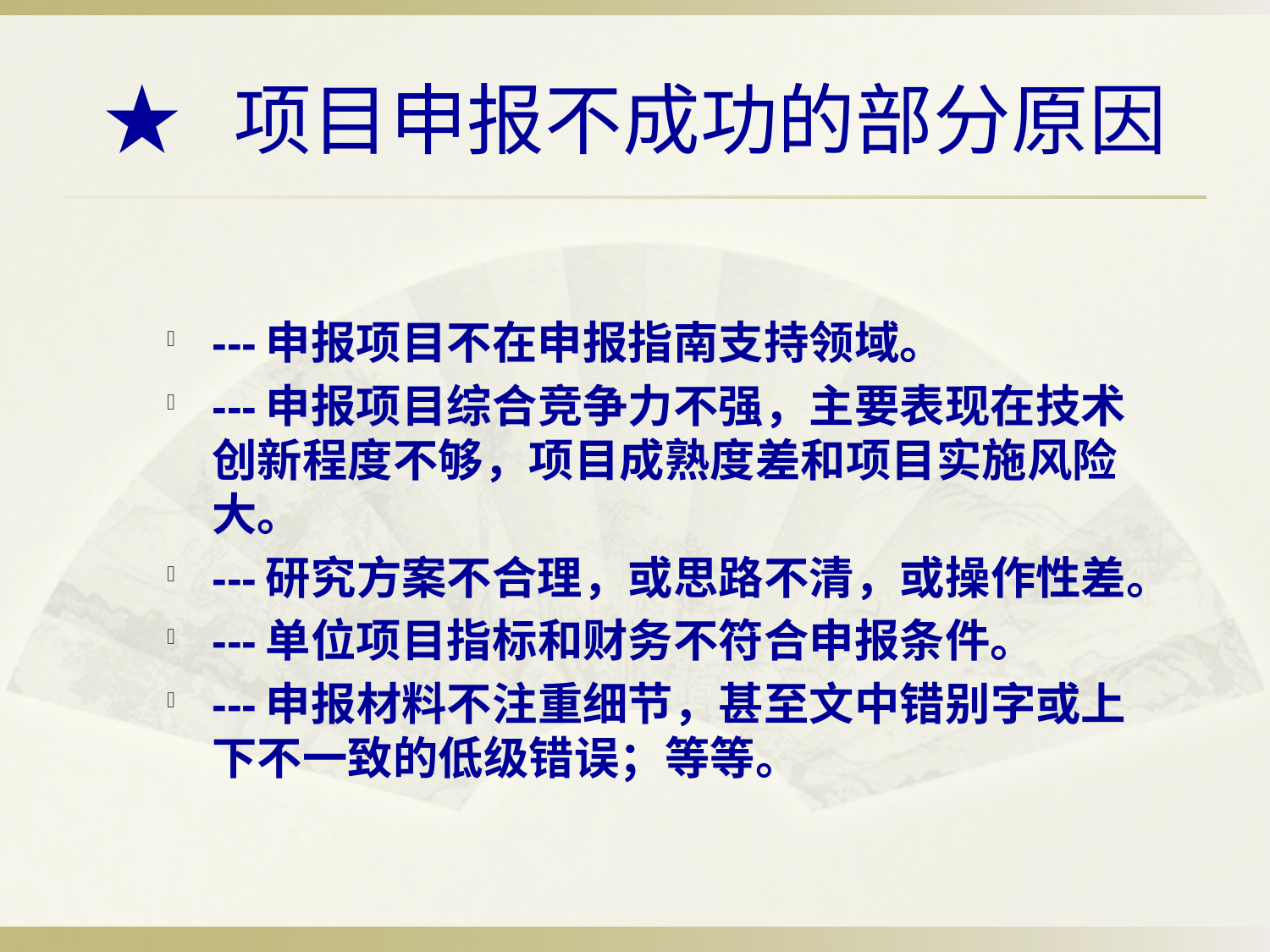

# ★  项目申报不成功的部分原因
---申报项目不在申报指南支持领域。
---申报项目综合竞争力不强，主要表现在技术创新程度不够，项目成熟度差和项目实施风险大。
---研究方案不合理，或思路不清，或操作性差。
---单位项目指标和财务不符合申报条件。
---申报材料不注重细节，甚至文中错别字或上下不一致的低级错误；等等。